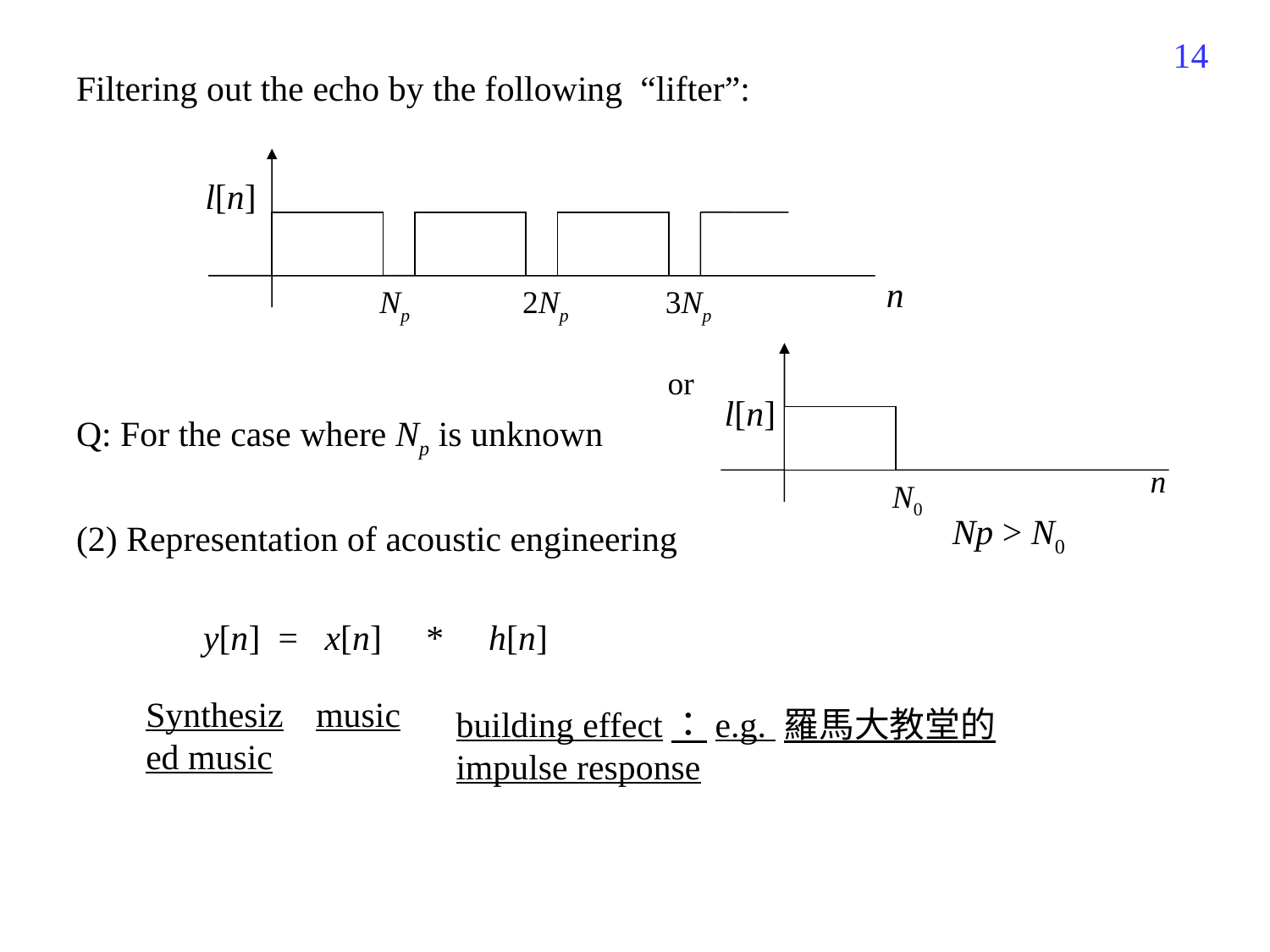

14
Filtering out the echo by the following  “lifter”:

Q: For the case where Np is unknown

(2) Representation of acoustic engineering

	y[n]  =   x[n]     *     h[n]

Np
2Np
3Np
or
l[n]
 n

n

N0
l[n]
Np > N0
Synthesized music
music
building effect：e.g. 羅馬大教堂的impulse response